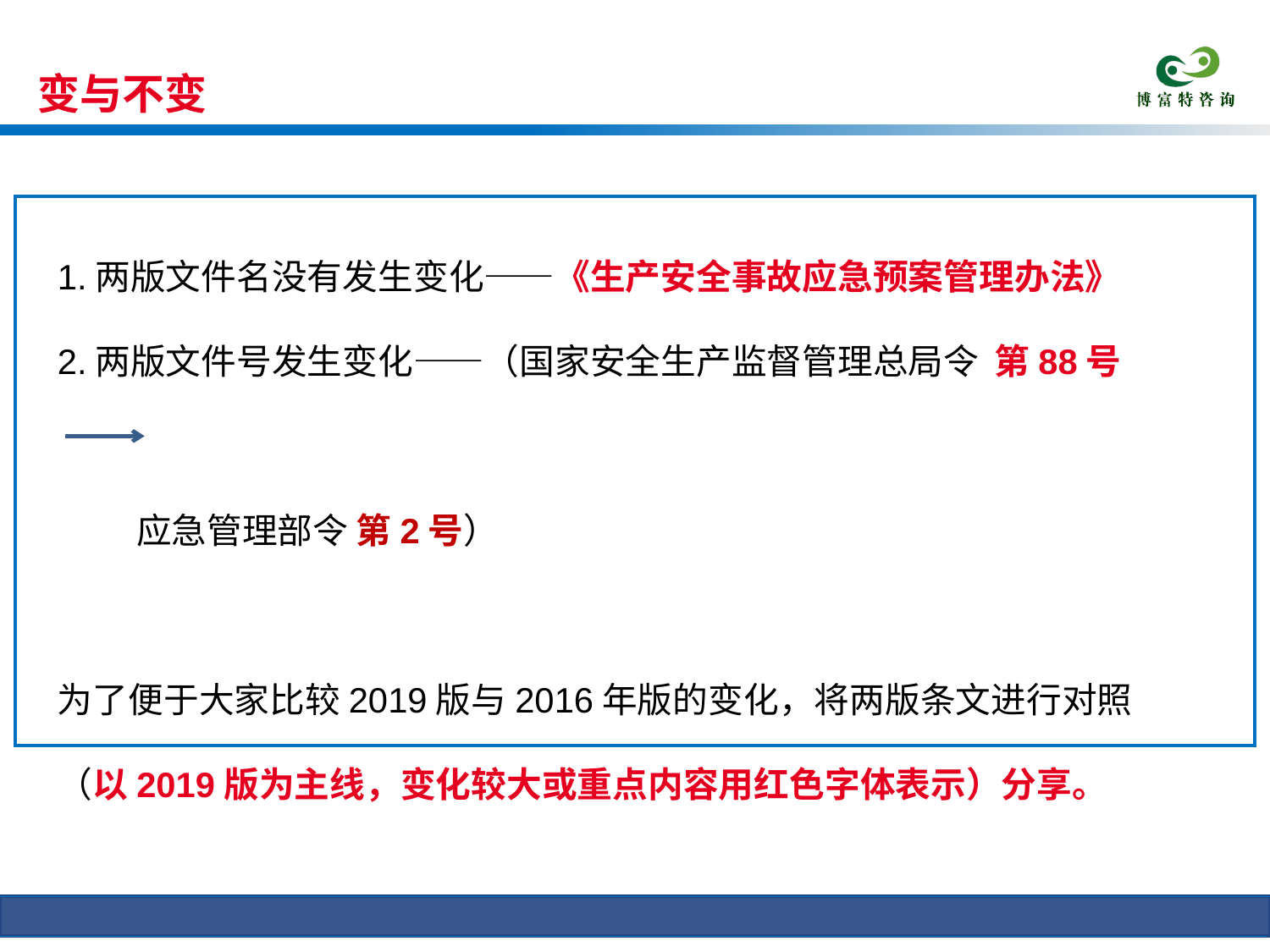

变与不变
总体说明

1.两版文件名没有发生变化——《生产安全事故应急预案管理办法》
2.两版文件号发生变化——（国家安全生产监督管理总局令  第88号
         应急管理部令 第2号）

为了便于大家比较2019版与2016年版的变化，将两版条文进行对照（以2019版为主线，变化较大或重点内容用红色字体表示）分享。